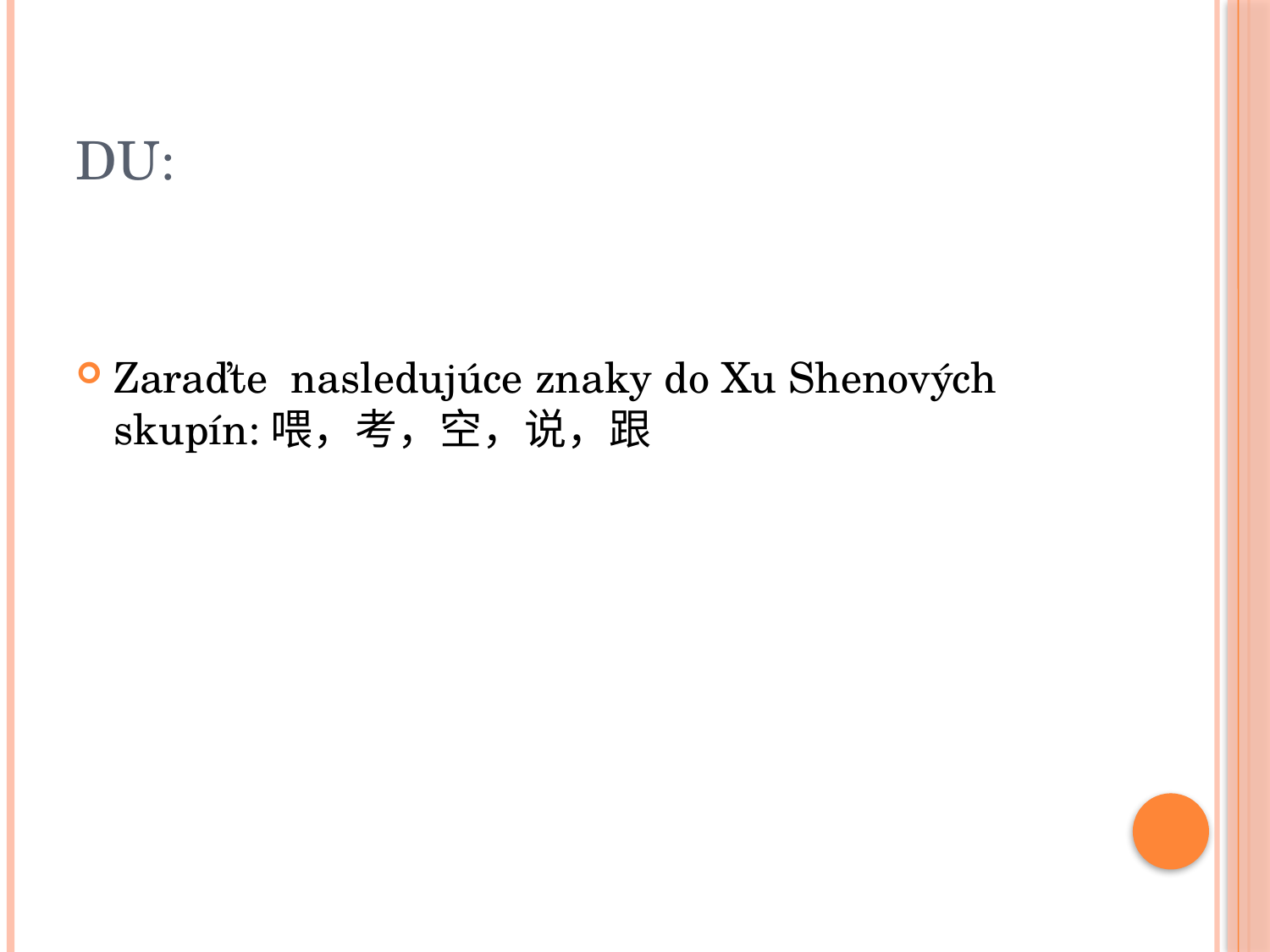

# DU:

Zaraďte  nasledujúce znaky do Xu Shenových skupín:喂，考，空，说，跟